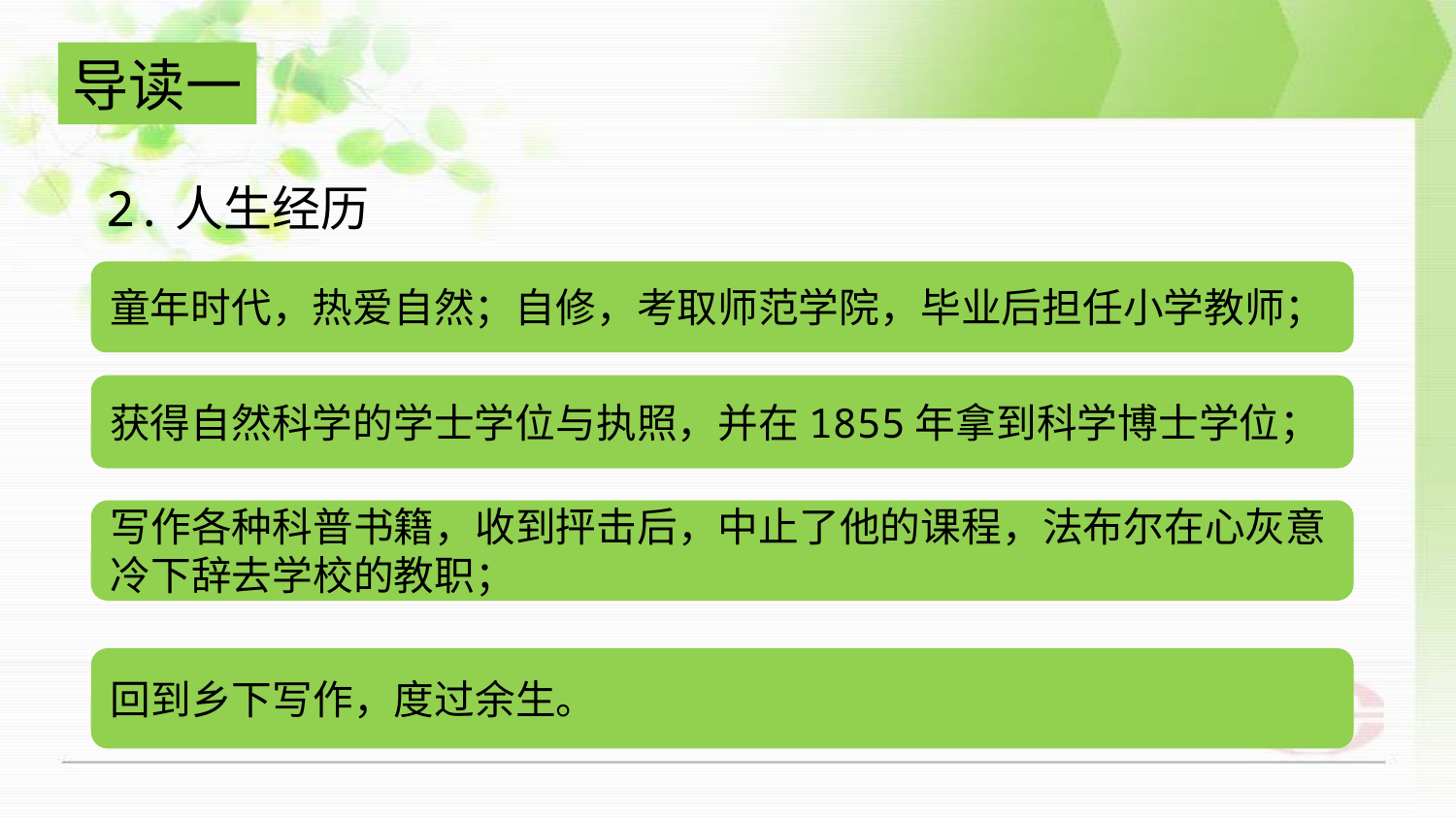

导读一
2.人生经历

童年时代，热爱自然；自修，考取师范学院，毕业后担任小学教师；
获得自然科学的学士学位与执照，并在1855年拿到科学博士学位；

写作各种科普书籍，收到抨击后，中止了他的课程，法布尔在心灰意冷下辞去学校的教职；
回到乡下写作，度过余生。